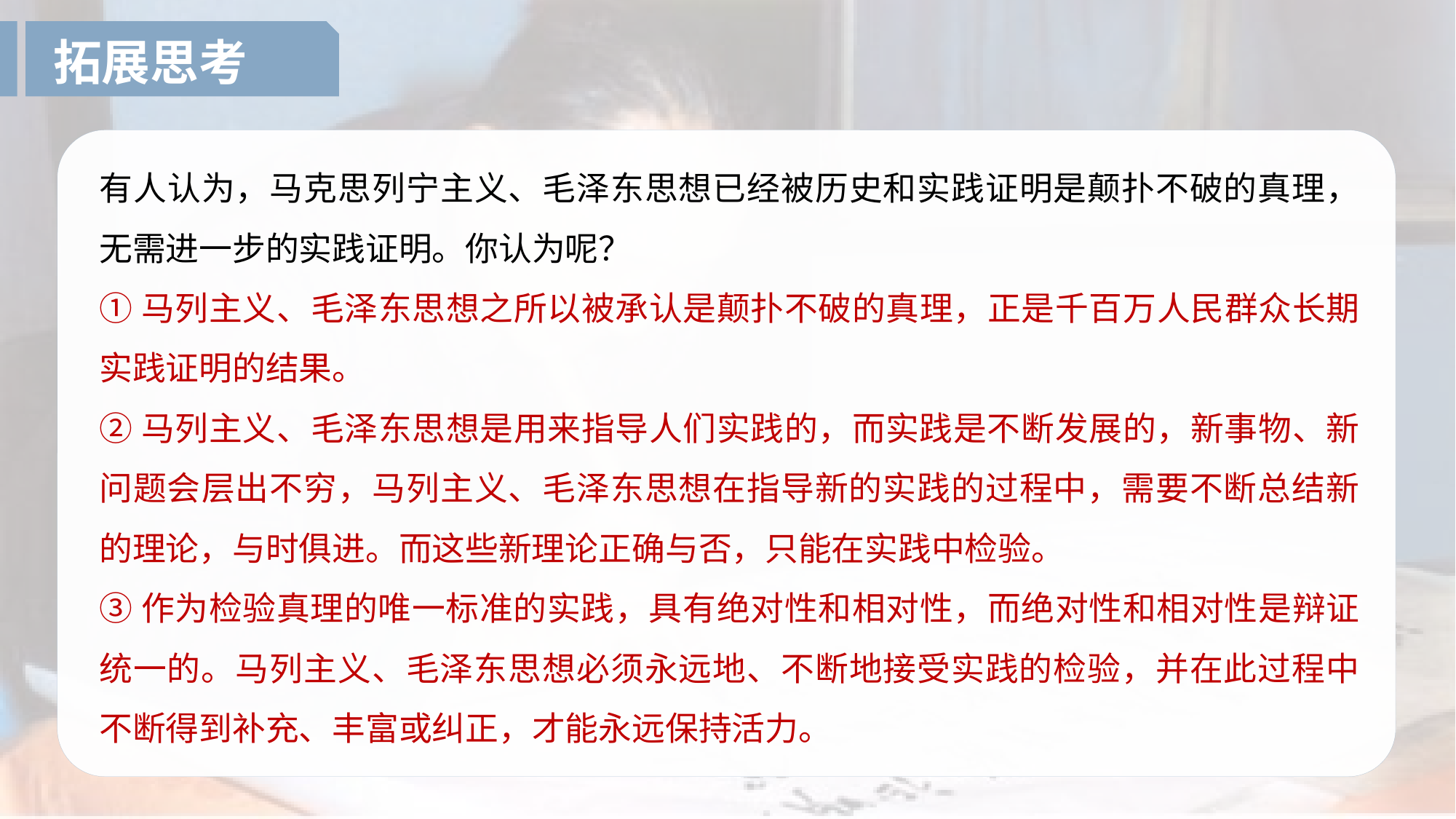

拓展思考

有人认为，马克思列宁主义、毛泽东思想已经被历史和实践证明是颠扑不破的真理，无需进一步的实践证明。你认为呢？
①马列主义、毛泽东思想之所以被承认是颠扑不破的真理，正是千百万人民群众长期实践证明的结果。
②马列主义、毛泽东思想是用来指导人们实践的，而实践是不断发展的，新事物、新问题会层出不穷，马列主义、毛泽东思想在指导新的实践的过程中，需要不断总结新的理论，与时俱进。而这些新理论正确与否，只能在实践中检验。
③作为检验真理的唯一标准的实践，具有绝对性和相对性，而绝对性和相对性是辩证统一的。马列主义、毛泽东思想必须永远地、不断地接受实践的检验，并在此过程中不断得到补充、丰富或纠正，才能永远保持活力。